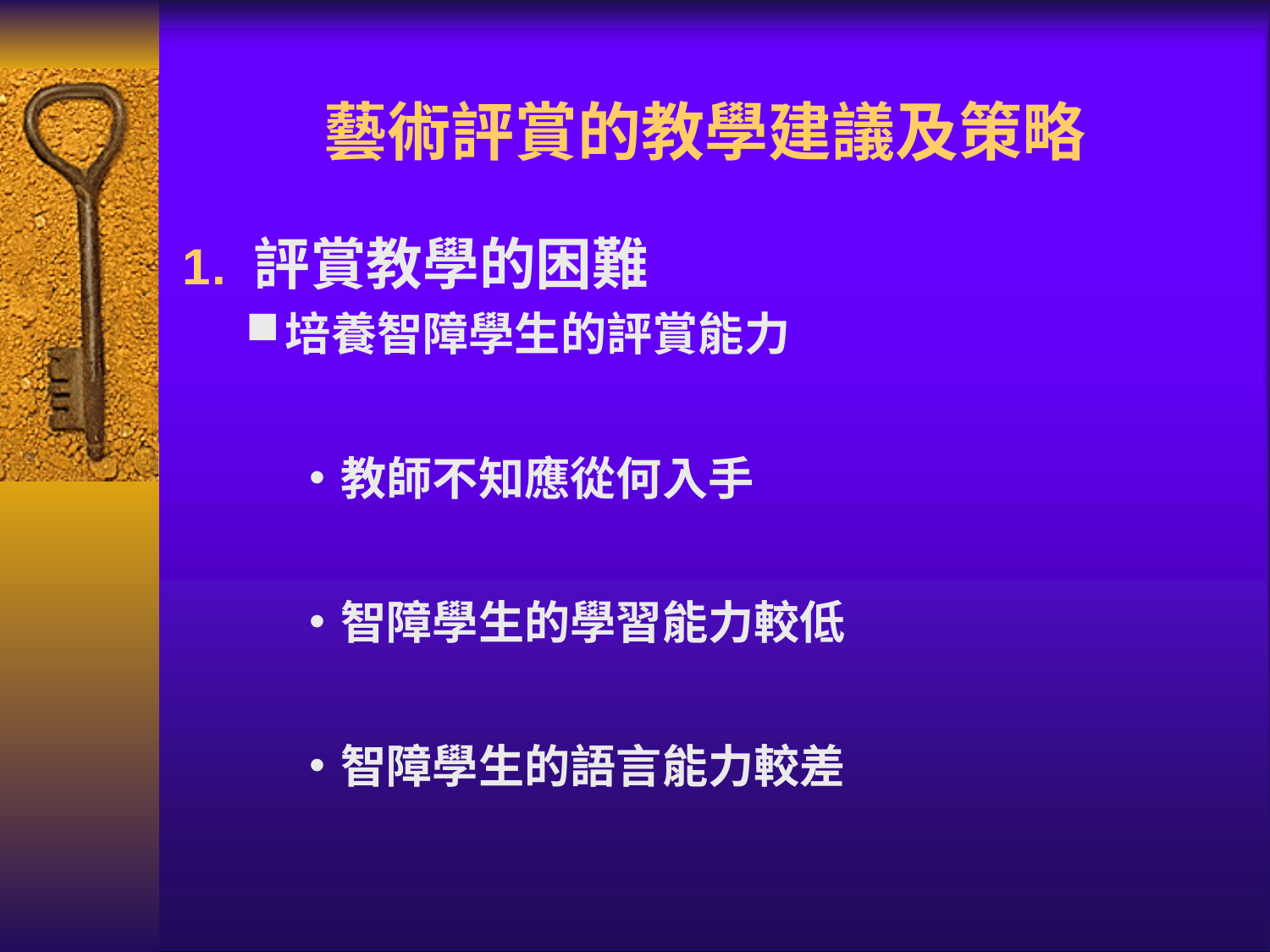

藝術評賞的教學建議及策略
評賞教學的困難
培養智障學生的評賞能力

教師不知應從何入手

智障學生的學習能力較低

智障學生的語言能力較差